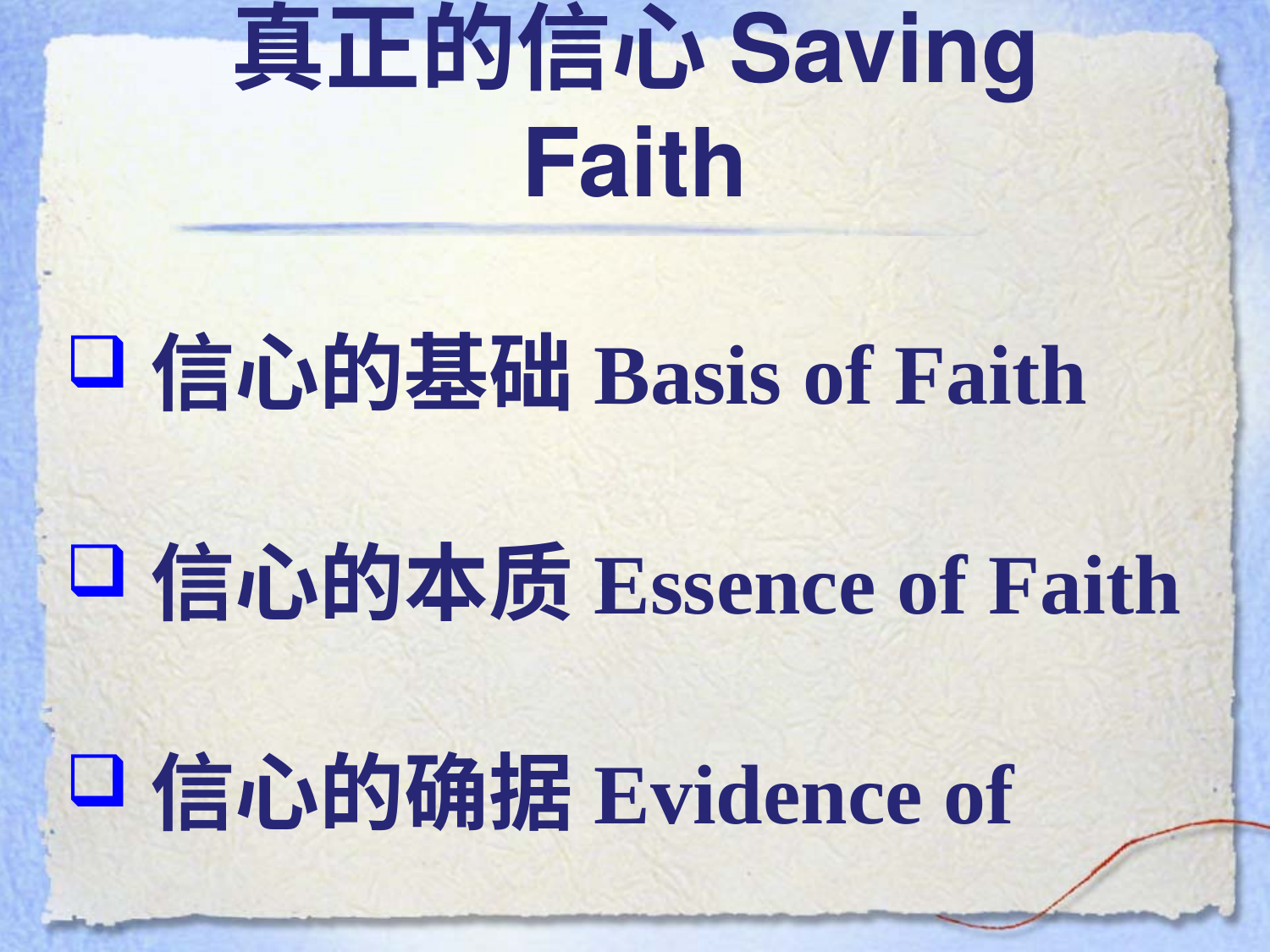

# 真正的信心Saving Faith
信心的基础Basis of Faith
信心的本质Essence of Faith
信心的确据Evidence of Faith